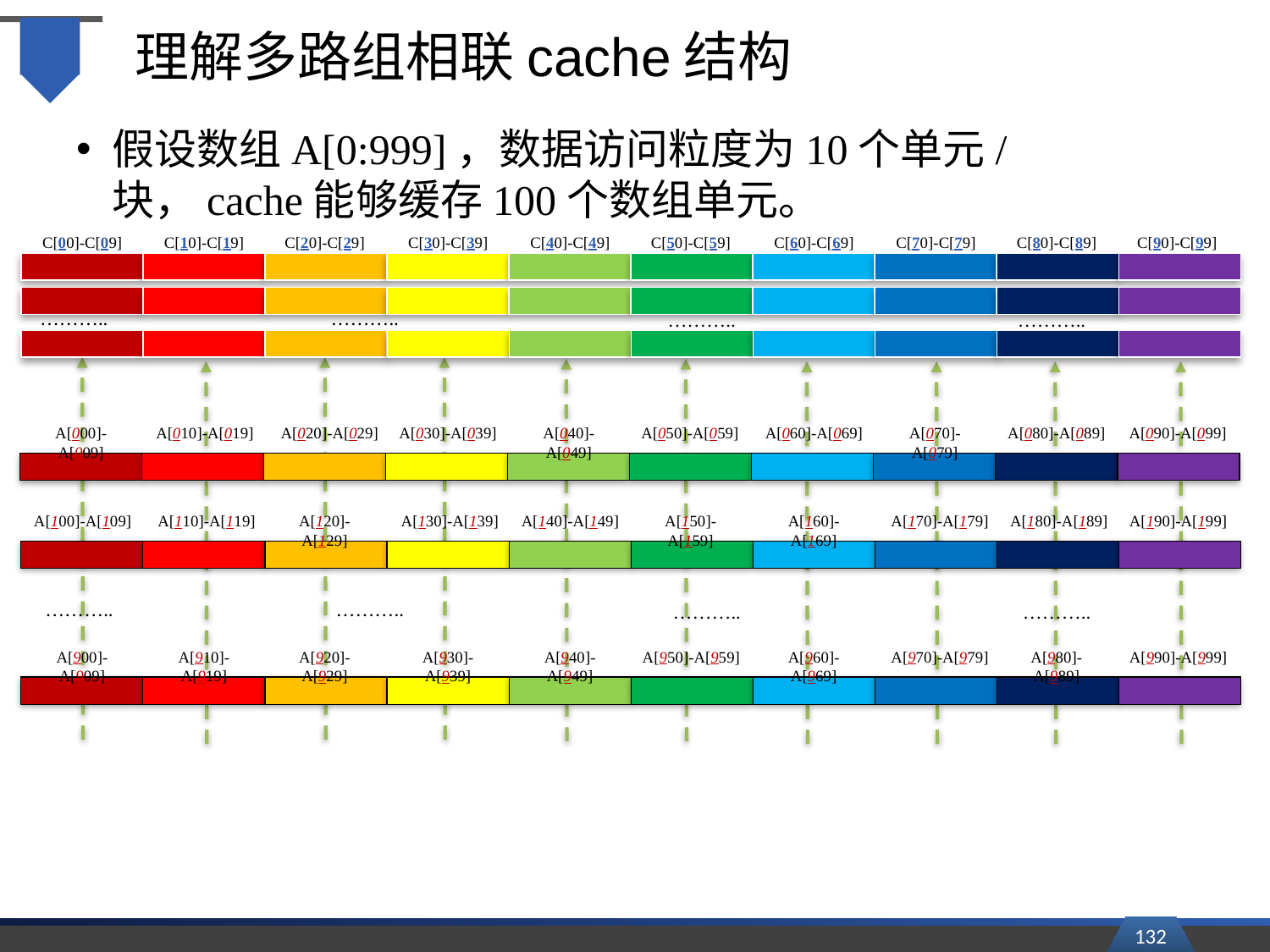

# 理解多路组相联cache结构
假设数组A[0:999]，数据访问粒度为10个单元/块，cache能够缓存100个数组单元。
C[00]-C[09]
C[10]-C[19]
C[20]-C[29]
C[30]-C[39]
C[40]-C[49]
C[50]-C[59]
C[60]-C[69]
C[70]-C[79]
C[80]-C[89]
C[90]-C[99]

………..
………..
………..
………..

A[070]-A[079]
A[000]-A[009]
A[010]-A[019]
A[020]-A[029]
A[030]-A[039]
A[040]-A[049]
A[050]-A[059]
A[060]-A[069]
A[080]-A[089]
A[090]-A[099]

A[110]-A[119]
A[100]-A[109]
A[120]-A[129]
A[130]-A[139]
A[140]-A[149]
A[150]-A[159]
A[160]-A[169]
A[170]-A[179]
A[180]-A[189]
A[190]-A[199]

………..
………..
………..
………..
A[900]-A[909]
A[910]-A[919]
A[920]-A[929]
A[930]-A[939]
A[940]-A[949]
A[950]-A[959]
A[960]-A[969]
A[970]-A[979]
A[980]-A[989]
A[990]-A[999]

132